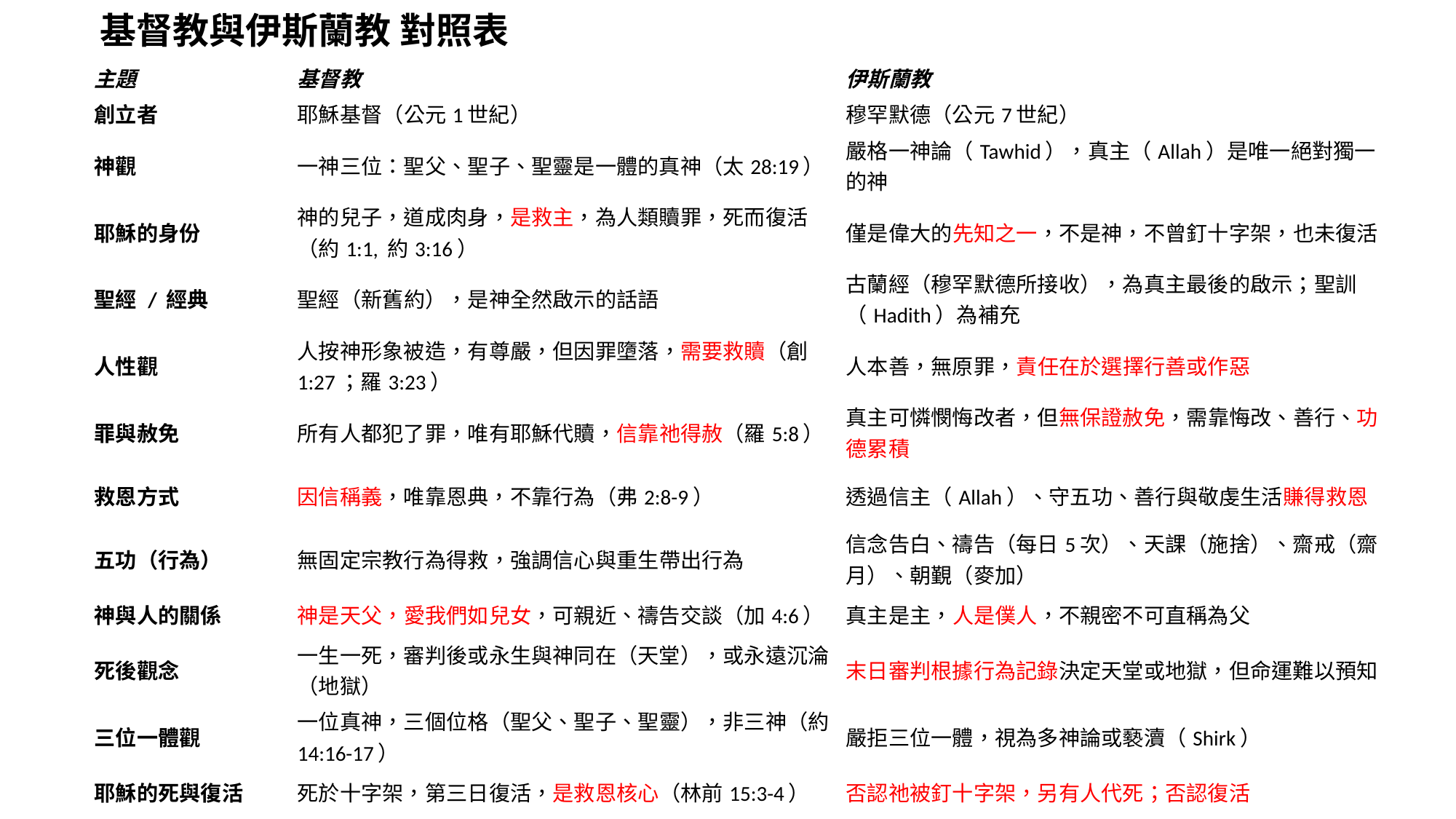

# 基督教與伊斯蘭教 對照表
| 主題 | 基督教 | 伊斯蘭教 |
| --- | --- | --- |
| 創立者 | 耶穌基督（公元1世紀） | 穆罕默德（公元7世紀） |
| 神觀 | 一神三位：聖父、聖子、聖靈是一體的真神（太28:19） | 嚴格一神論（Tawhid），真主（Allah）是唯一絕對獨一的神 |
| 耶穌的身份 | 神的兒子，道成肉身，是救主，為人類贖罪，死而復活（約1:1, 約3:16） | 僅是偉大的先知之一，不是神，不曾釘十字架，也未復活 |
| 聖經 / 經典 | 聖經（新舊約），是神全然啟示的話語 | 古蘭經（穆罕默德所接收），為真主最後的啟示；聖訓（Hadith）為補充 |
| 人性觀 | 人按神形象被造，有尊嚴，但因罪墮落，需要救贖（創1:27；羅3:23） | 人本善，無原罪，責任在於選擇行善或作惡 |
| 罪與赦免 | 所有人都犯了罪，唯有耶穌代贖，信靠祂得赦（羅5:8） | 真主可憐憫悔改者，但無保證赦免，需靠悔改、善行、功德累積 |
| 救恩方式 | 因信稱義，唯靠恩典，不靠行為（弗2:8-9） | 透過信主（Allah）、守五功、善行與敬虔生活賺得救恩 |
| 五功（行為） | 無固定宗教行為得救，強調信心與重生帶出行為 | 信念告白、禱告（每日5次）、天課（施捨）、齋戒（齋月）、朝覲（麥加） |
| 神與人的關係 | 神是天父，愛我們如兒女，可親近、禱告交談（加4:6） | 真主是主，人是僕人，不親密不可直稱為父 |
| 死後觀念 | 一生一死，審判後或永生與神同在（天堂），或永遠沉淪（地獄） | 末日審判根據行為記錄決定天堂或地獄，但命運難以預知 |
| 三位一體觀 | 一位真神，三個位格（聖父、聖子、聖靈），非三神（約14:16-17） | 嚴拒三位一體，視為多神論或褻瀆（Shirk） |
| 耶穌的死與復活 | 死於十字架，第三日復活，是救恩核心（林前15:3-4） | 否認祂被釘十字架，另有人代死；否認復活 |
| 愛的神觀 | 神就是愛（約壹4:8），主動尋找罪人，為人而死 | 真主是仁慈的，但不是「愛」本身，無個人親密關係 |